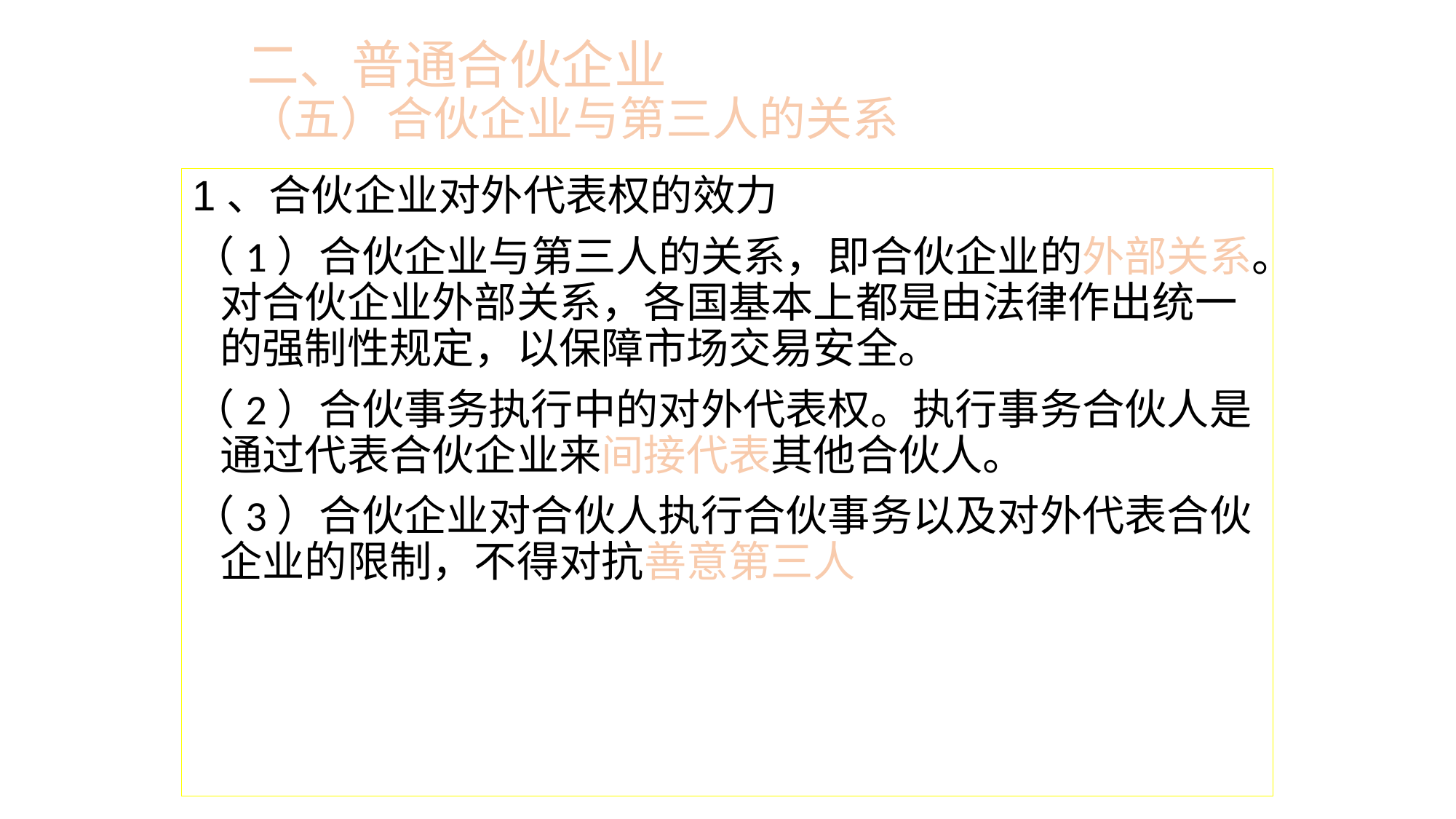

# 二、普通合伙企业 （五）合伙企业与第三人的关系
1、合伙企业对外代表权的效力
（1）合伙企业与第三人的关系，即合伙企业的外部关系。对合伙企业外部关系，各国基本上都是由法律作出统一的强制性规定，以保障市场交易安全。
（2）合伙事务执行中的对外代表权。执行事务合伙人是通过代表合伙企业来间接代表其他合伙人。
（3）合伙企业对合伙人执行合伙事务以及对外代表合伙企业的限制，不得对抗善意第三人